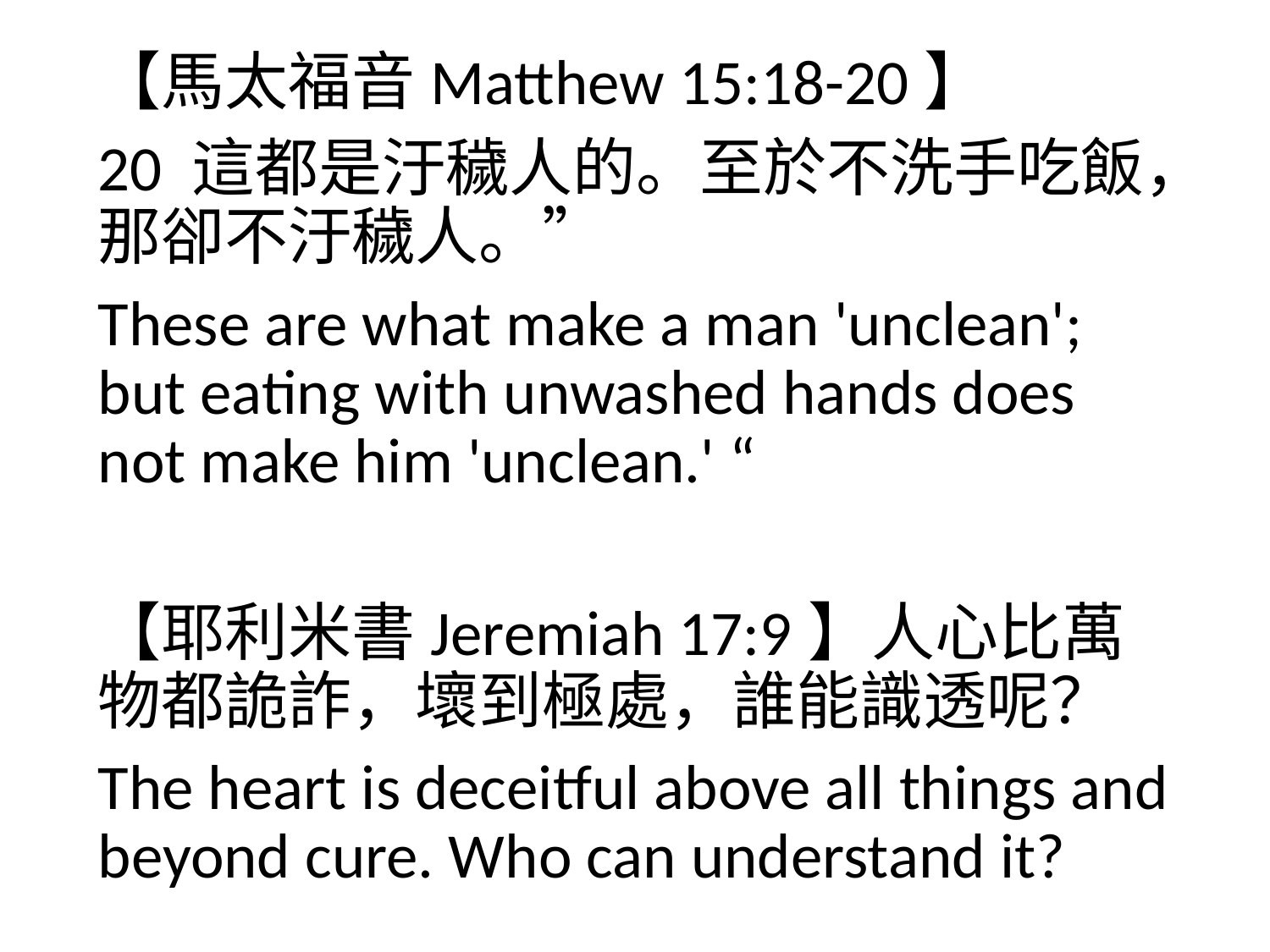

【馬太福音Matthew 15:18-20】
20 這都是汙穢人的。至於不洗手吃飯，那卻不汙穢人。”
These are what make a man 'unclean'; but eating with unwashed hands does not make him 'unclean.' “

【耶利米書Jeremiah 17:9】人心比萬物都詭詐，壞到極處，誰能識透呢？
The heart is deceitful above all things and beyond cure. Who can understand it?